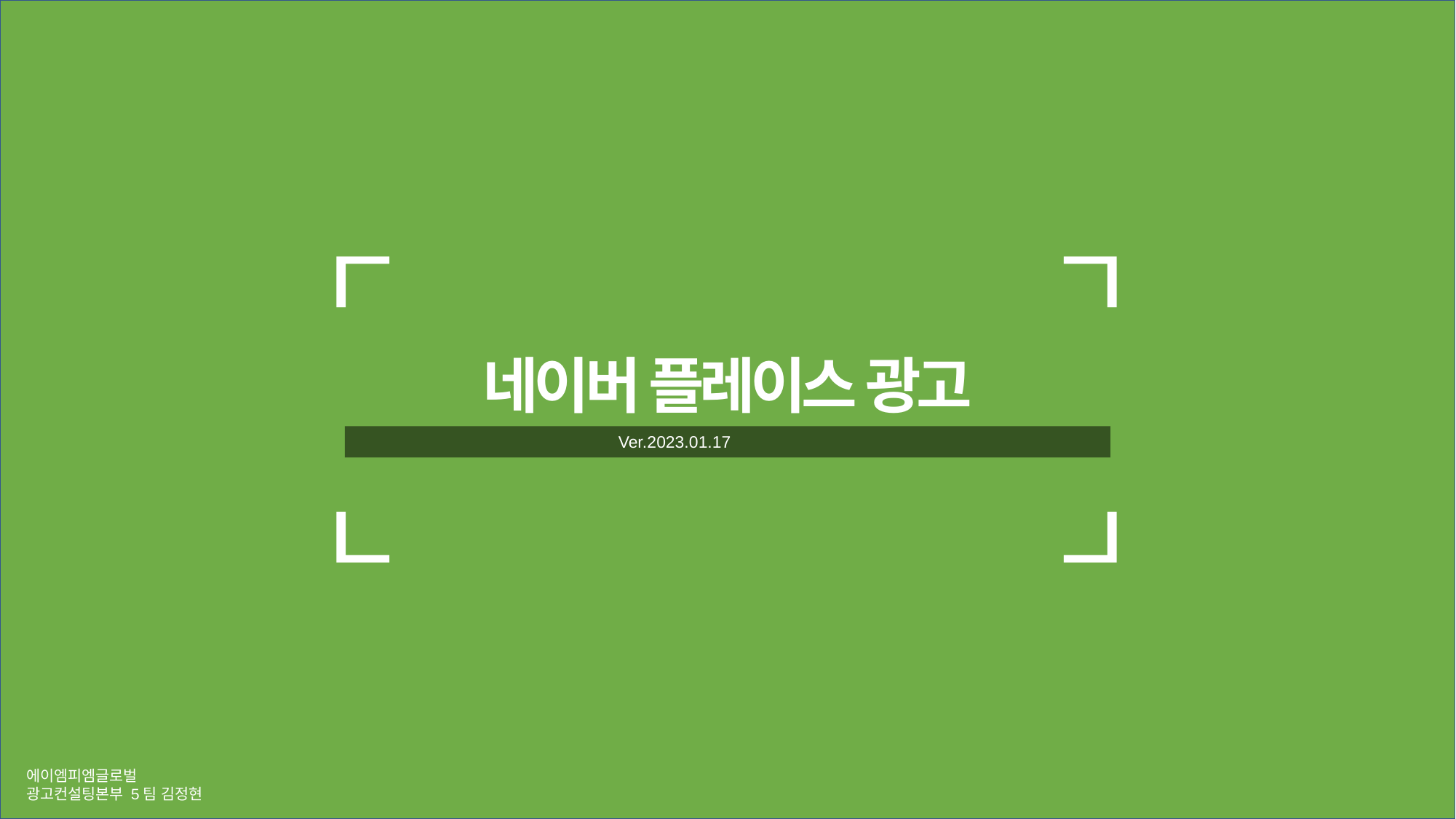

네이버 플레이스 광고
Ver.2023.01.17

에이엠피엠글로벌
광고컨설팅본부 5팀 김정현